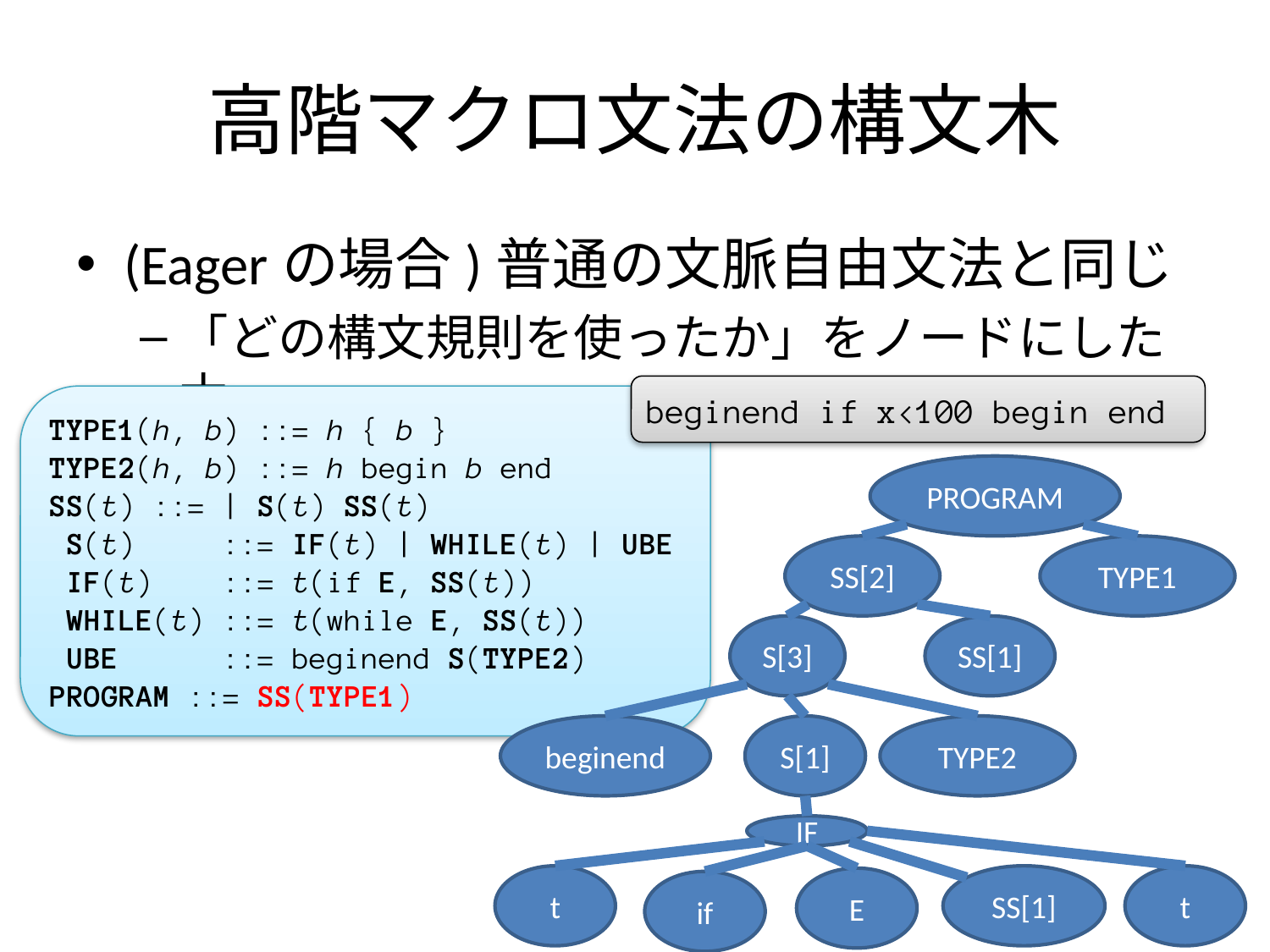

# 高階マクロ文法の構文木
(Eagerの場合)普通の文脈自由文法と同じ
「どの構文規則を使ったか」をノードにした木

beginend if x<100 begin end
TYPE1(h, b) ::= h { b }
TYPE2(h, b) ::= h begin b end
SS(t) ::= | S(t) SS(t)
 S(t)     ::= IF(t) | WHILE(t) | UBE
 IF(t)    ::= t(if E, SS(t))
 WHILE(t) ::= t(while E, SS(t))
 UBE      ::= beginend S(TYPE2)
PROGRAM ::= SS(TYPE1)
PROGRAM
SS[2]
TYPE1
S[3]
SS[1]
beginend
S[1]
TYPE2
IF
t
SS[1]
t
E
if